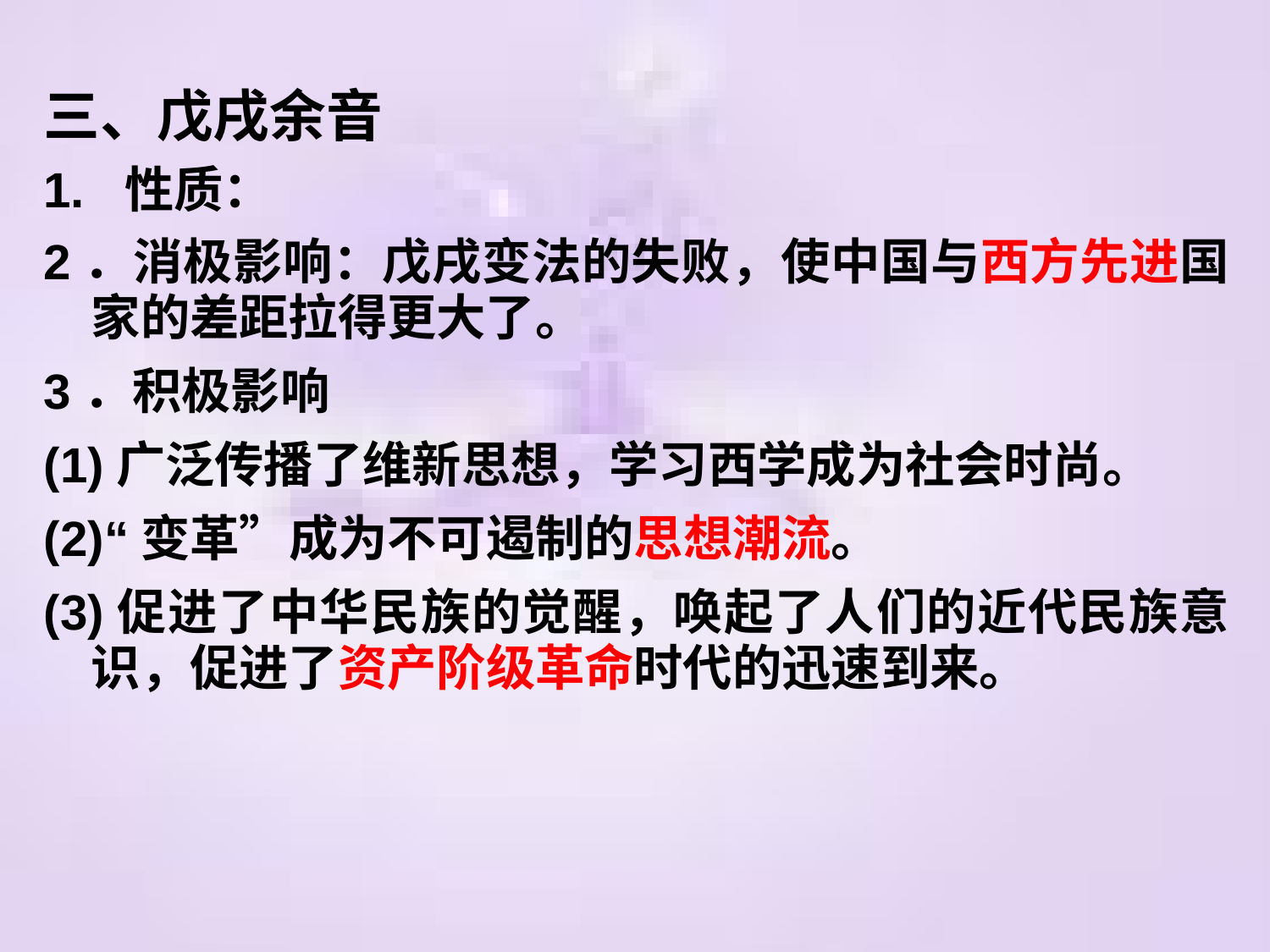

三、戊戌余音
1.  性质：
2．消极影响：戊戌变法的失败，使中国与西方先进国家的差距拉得更大了。
3．积极影响
(1)广泛传播了维新思想，学习西学成为社会时尚。
(2)“变革”成为不可遏制的思想潮流。
(3)促进了中华民族的觉醒，唤起了人们的近代民族意识，促进了资产阶级革命时代的迅速到来。